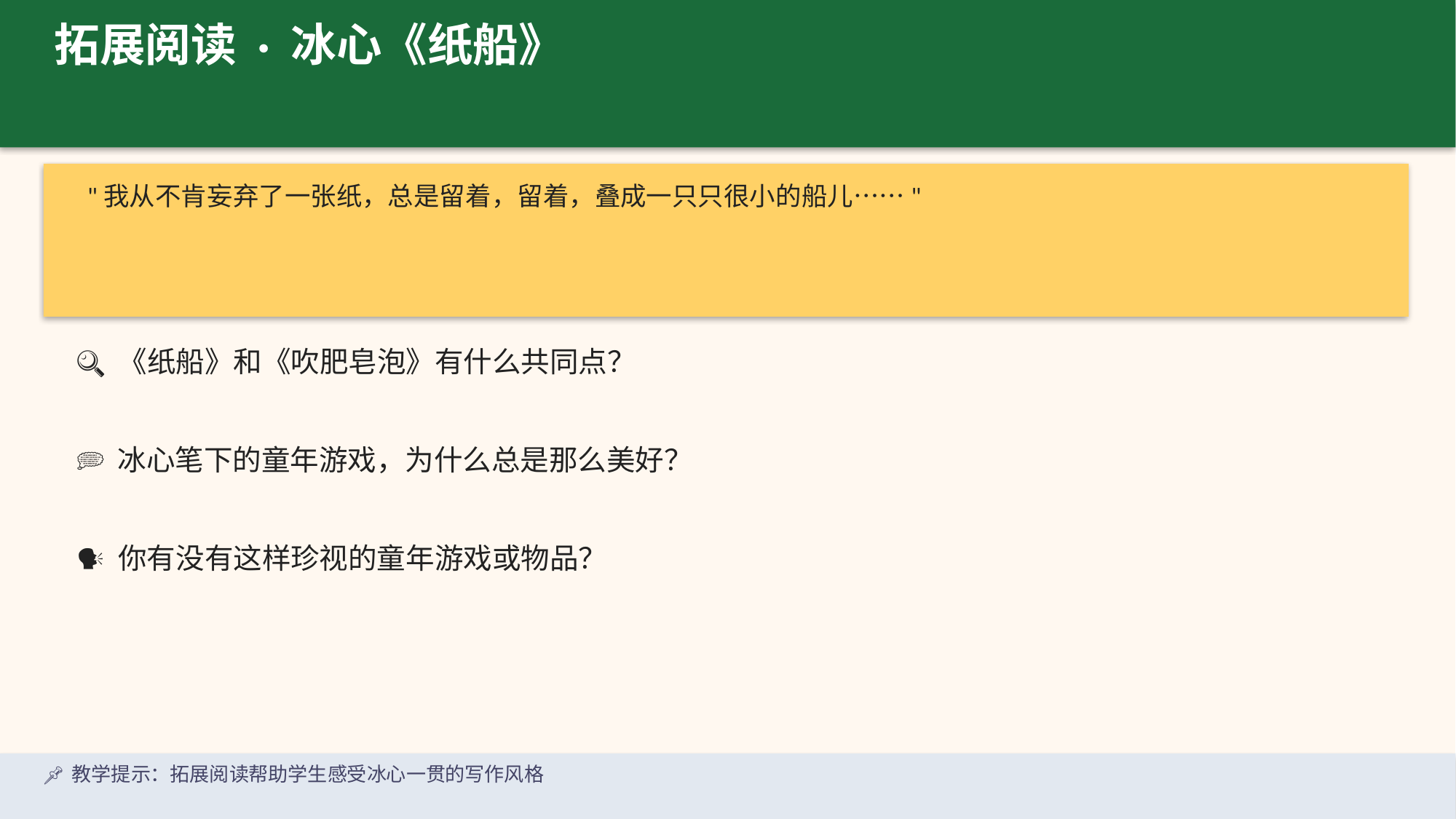

拓展阅读 · 冰心《纸船》

"我从不肯妄弃了一张纸，总是留着，留着，叠成一只只很小的船儿……"
🔍 《纸船》和《吹肥皂泡》有什么共同点？
💭 冰心笔下的童年游戏，为什么总是那么美好？
🗣️ 你有没有这样珍视的童年游戏或物品？

📌 教学提示：拓展阅读帮助学生感受冰心一贯的写作风格